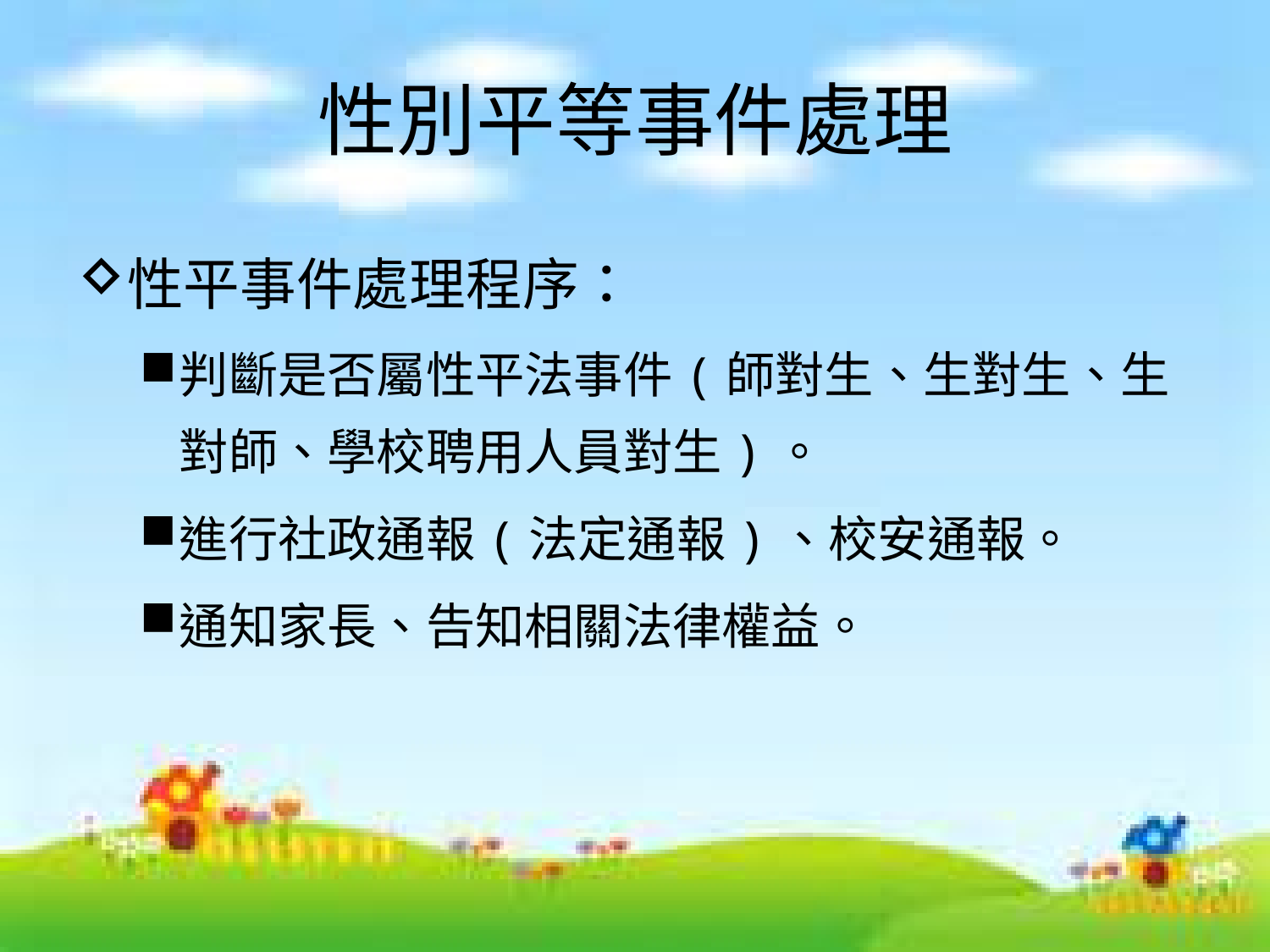

# 性別平等事件處理
性平事件處理程序：
判斷是否屬性平法事件(師對生、生對生、生對師、學校聘用人員對生)。
進行社政通報(法定通報)、校安通報。
通知家長、告知相關法律權益。